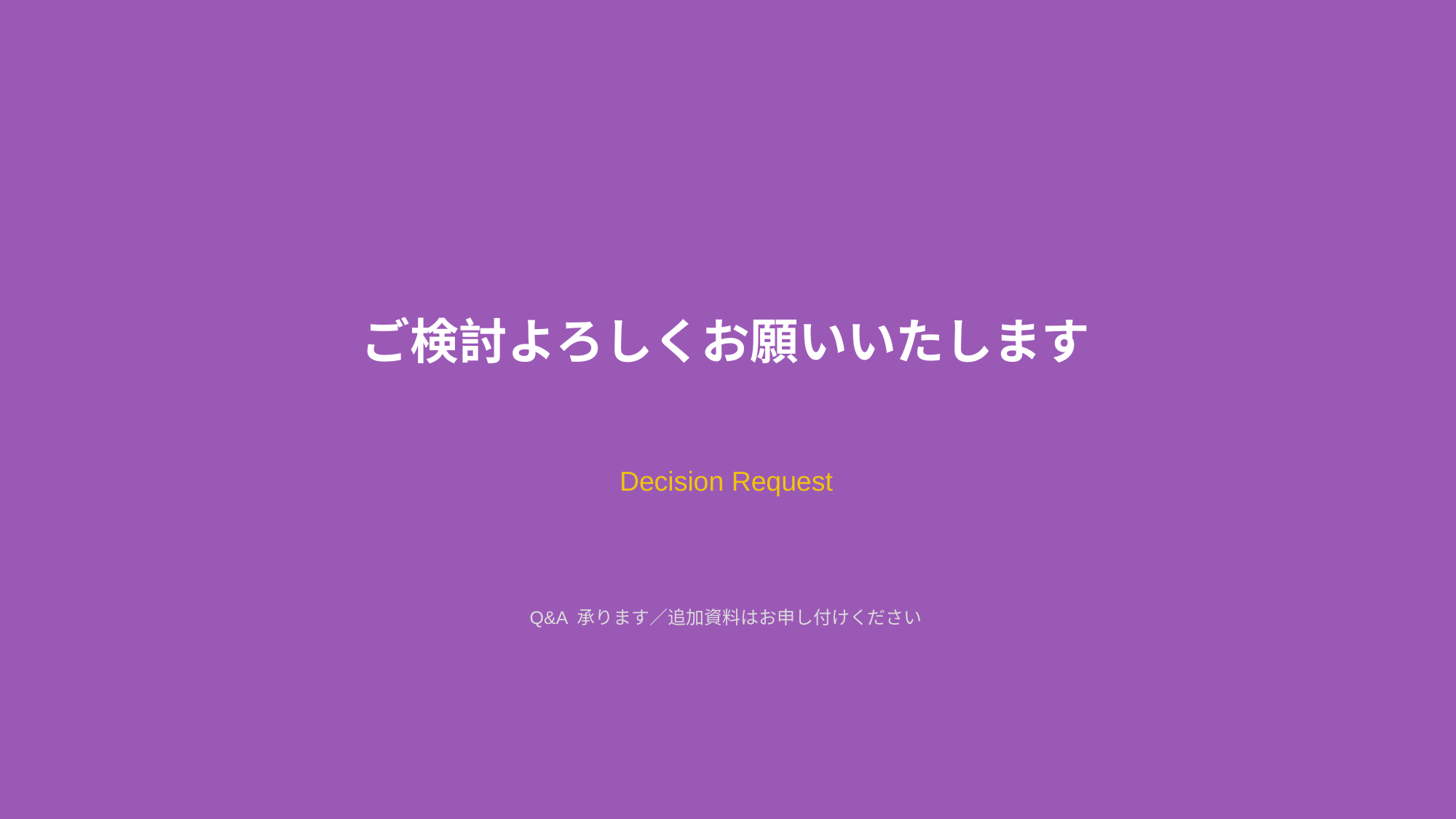

ご検討よろしくお願いいたします
Decision Request
Q&A 承ります／追加資料はお申し付けください